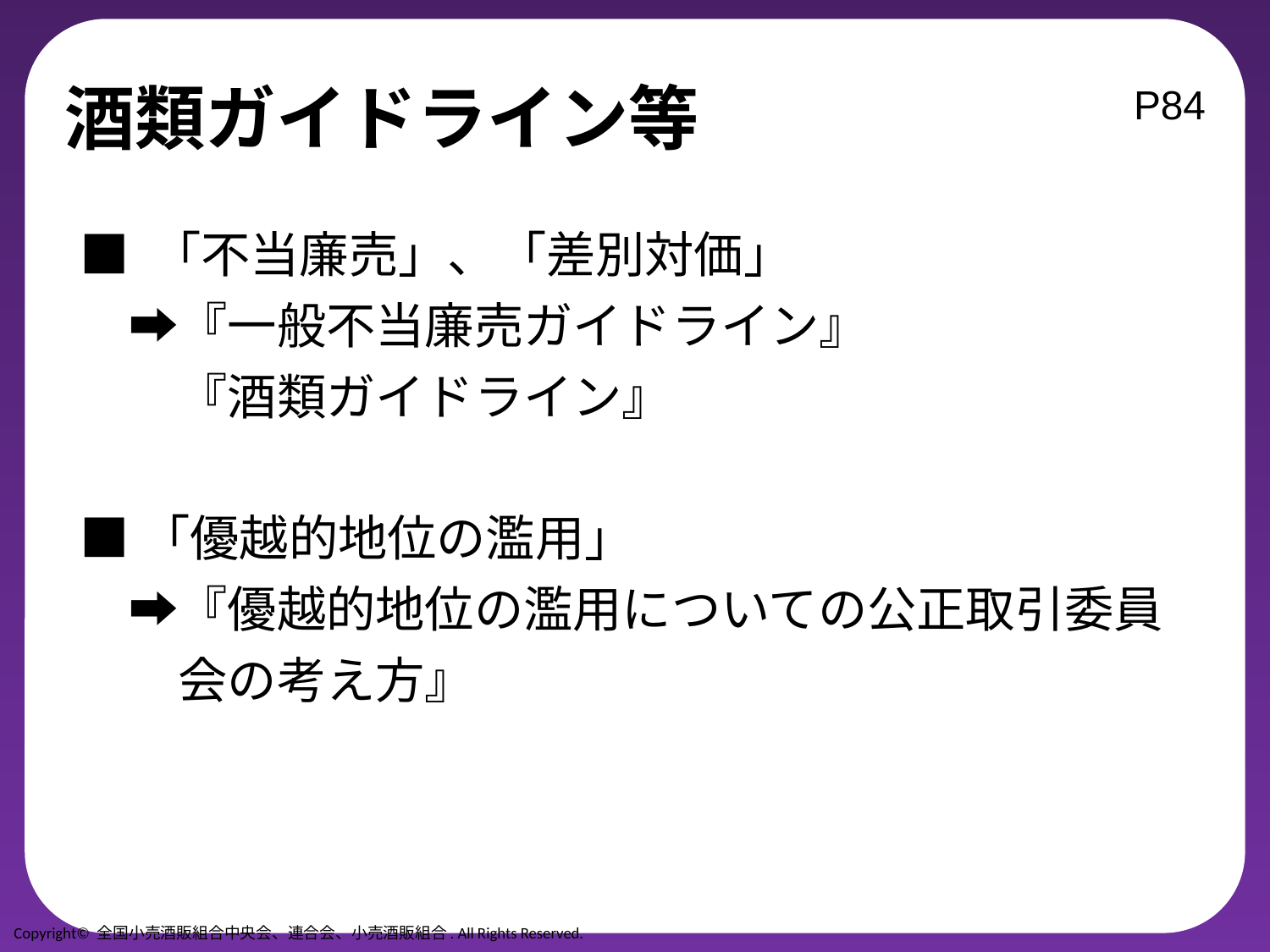

# 酒類ガイドライン等
P84
■ 「不当廉売」、「差別対価」
　➡『一般不当廉売ガイドライン』
　　『酒類ガイドライン』

■「優越的地位の濫用」
　➡『優越的地位の濫用についての公正取引委員
　　会の考え方』
Copyright© 全国小売酒販組合中央会、連合会、小売酒販組合. All Rights Reserved.